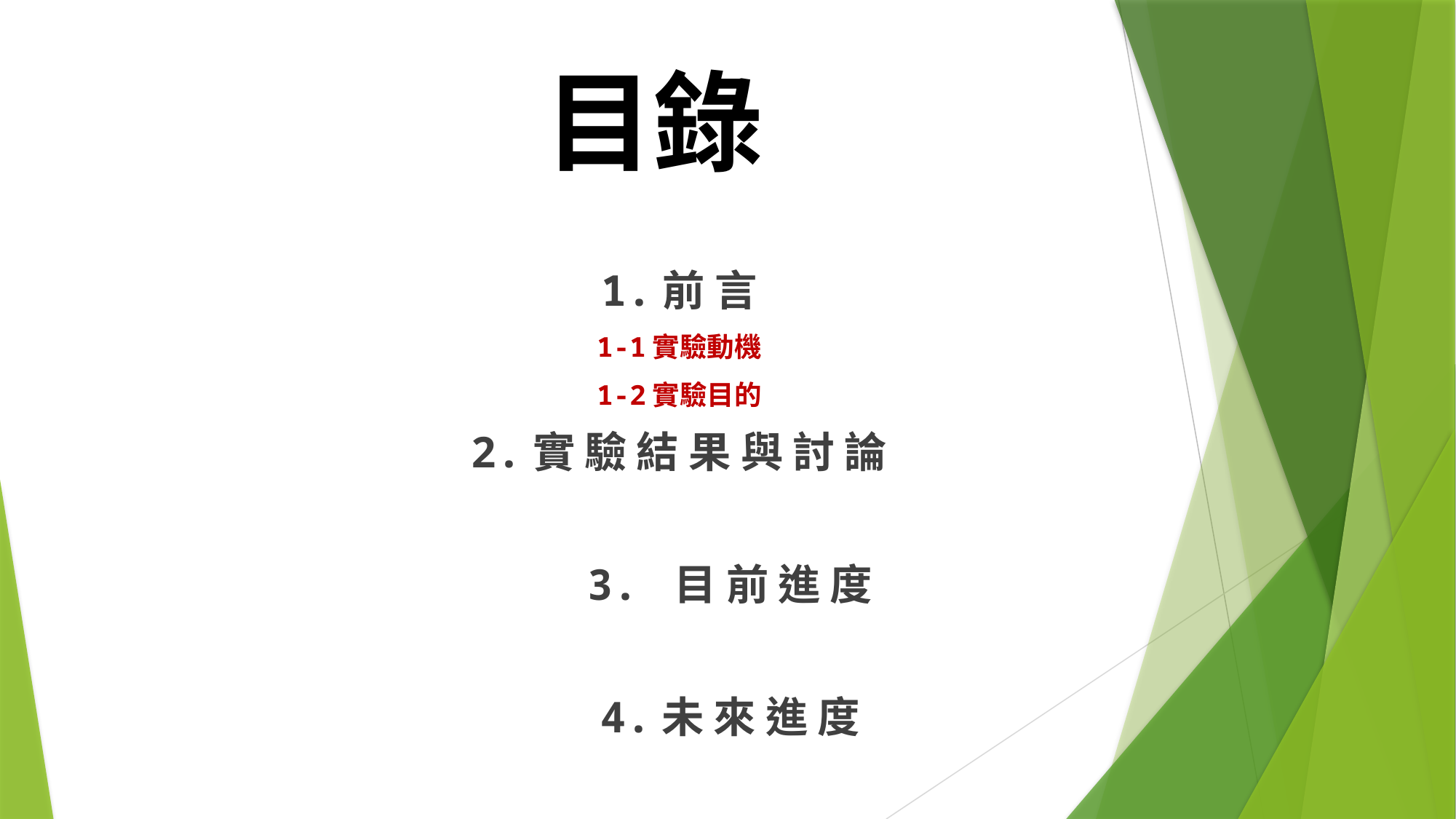

# 目錄
1.前 言
1-1實驗動機
1-2實驗目的
2.實 驗 結 果 與 討 論

    3. 目 前 進 度

    4.未 來 進 度